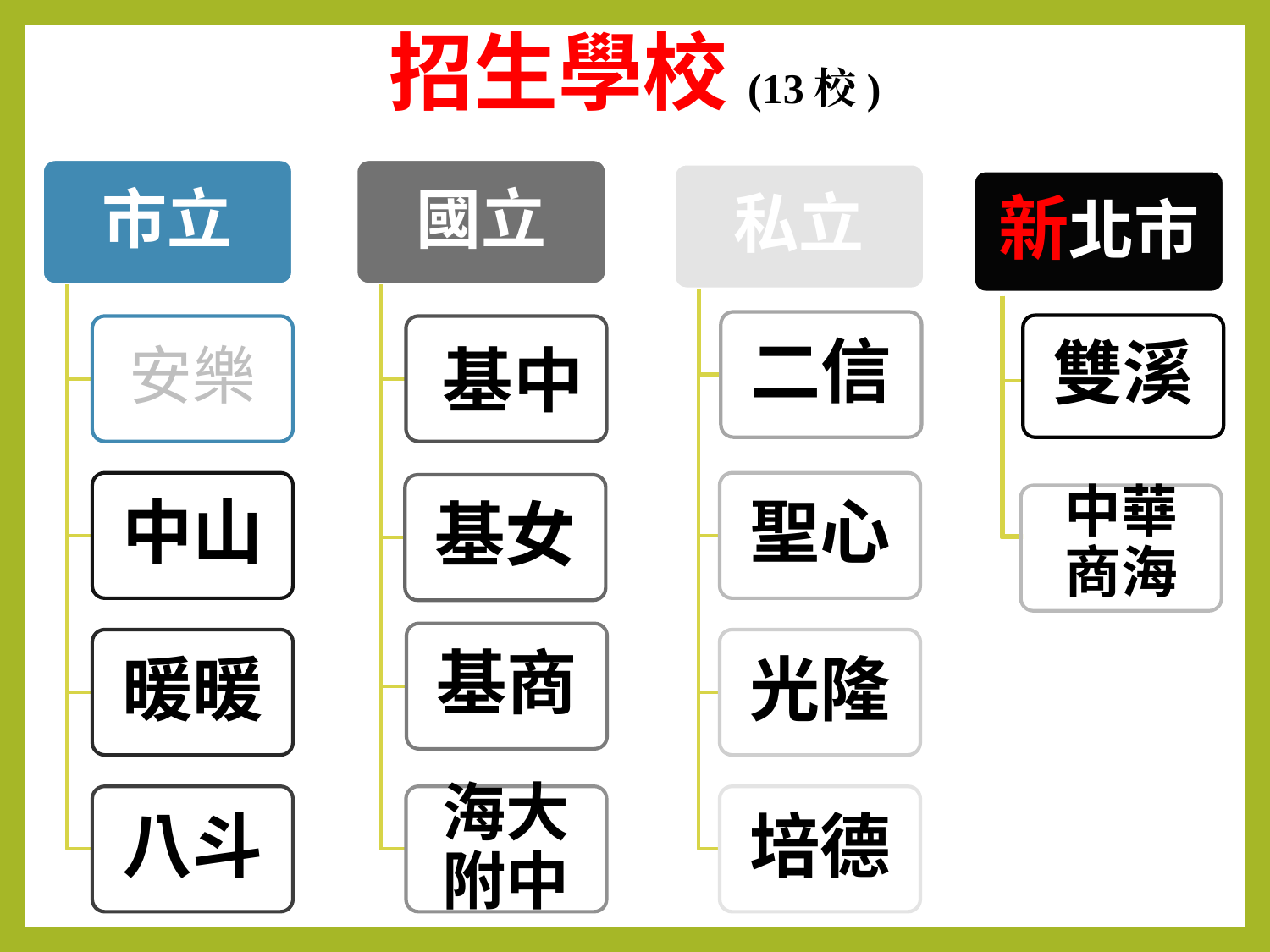

# 招生學校(13校)

市立
國立

私立

二信

安樂
基中

中山
聖心
基女

基商

暖暖
光隆

八斗
海大附中
培德

新北市

雙溪

中華商海